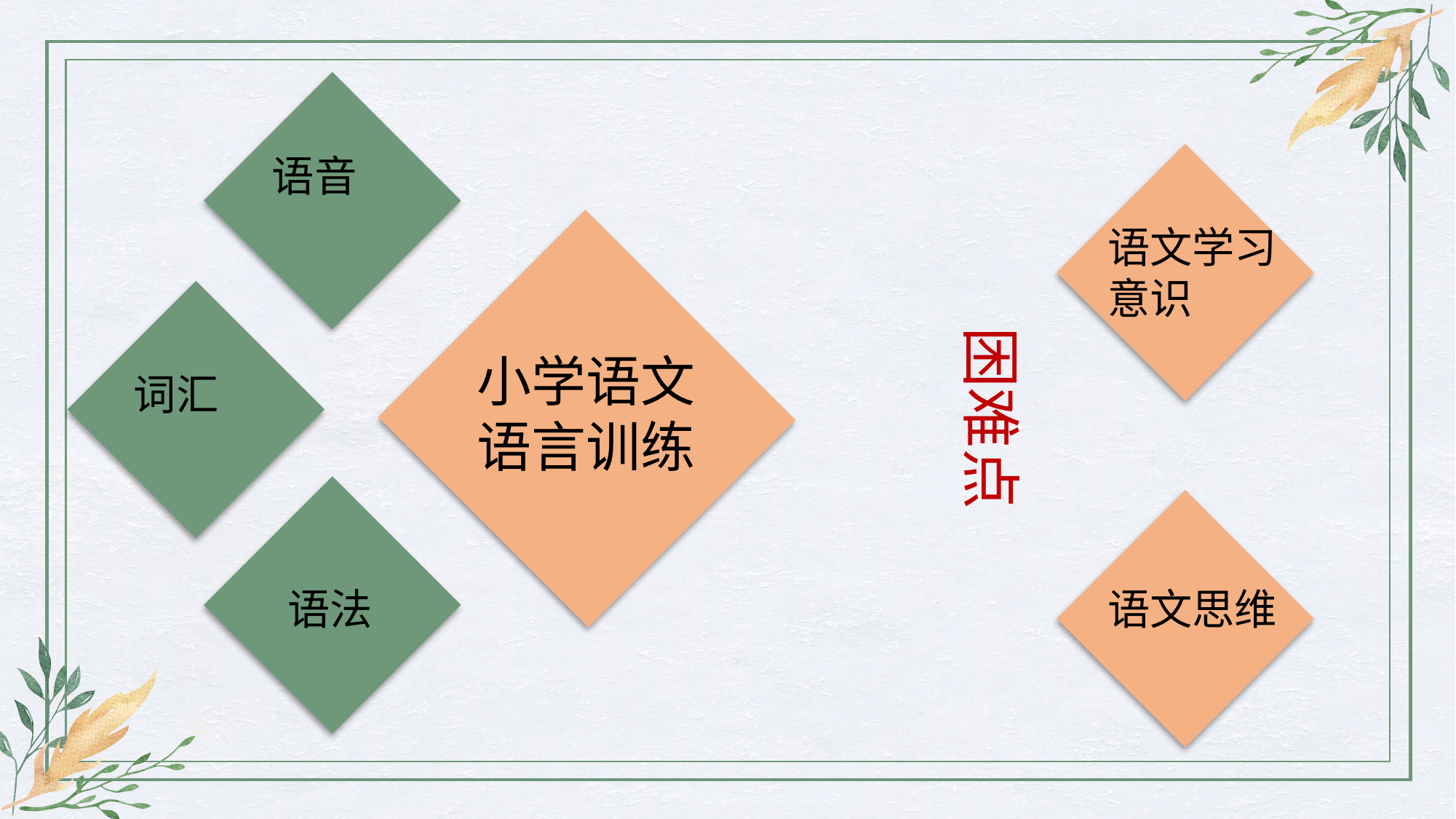

语音

语文学习意识

困难点
小学语文语言训练
词汇
语法
语文思维